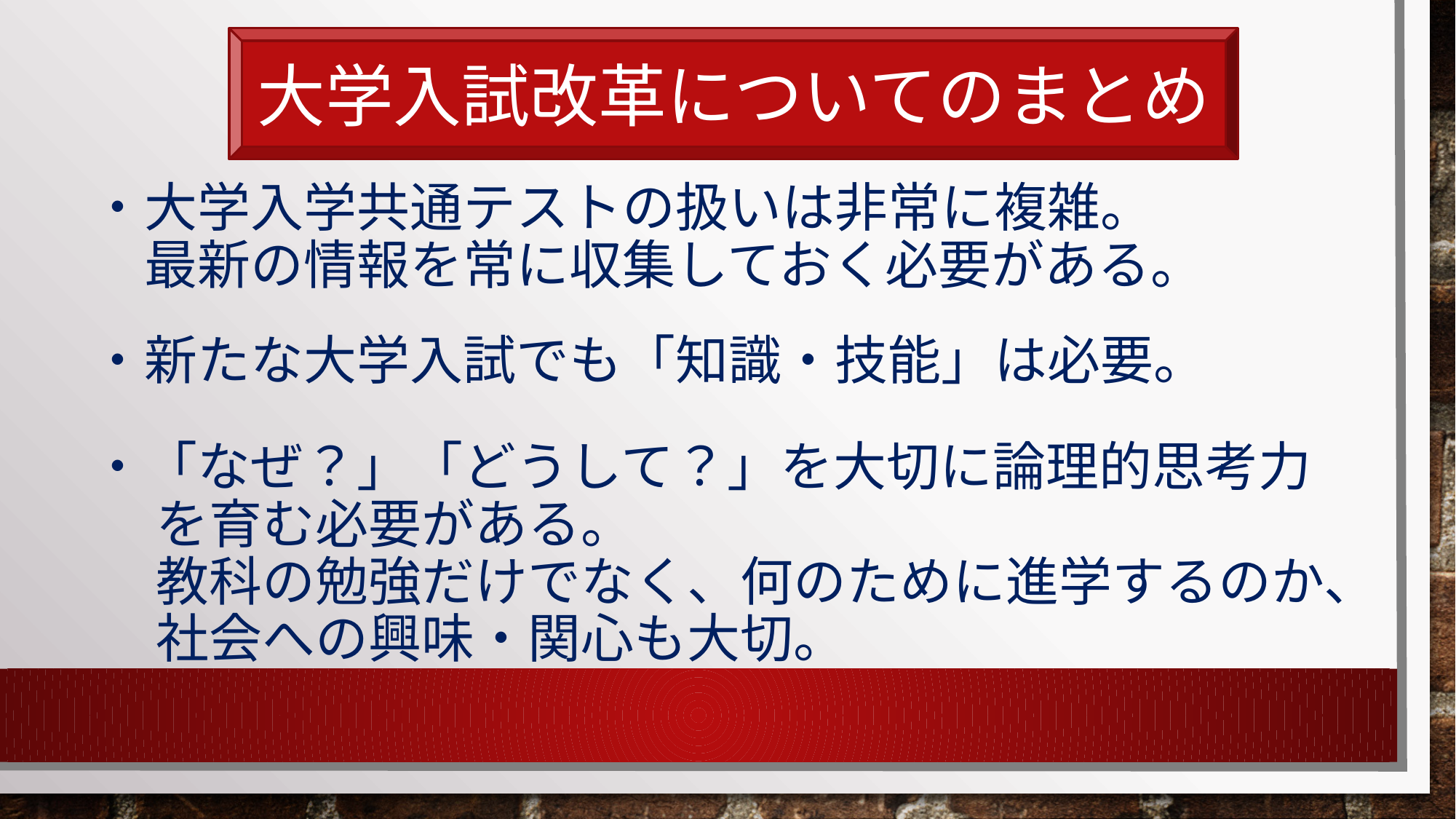

大学入試改革についてのまとめ
# ・大学入学共通テストの扱いは非常に複雑。 　最新の情報を常に収集しておく必要がある。
・新たな大学入試でも「知識・技能」は必要。
・「なぜ？」「どうして？」を大切に論理的思考力
　 を育む必要がある。
　 教科の勉強だけでなく、何のために進学するのか、
　 社会への興味・関心も大切。